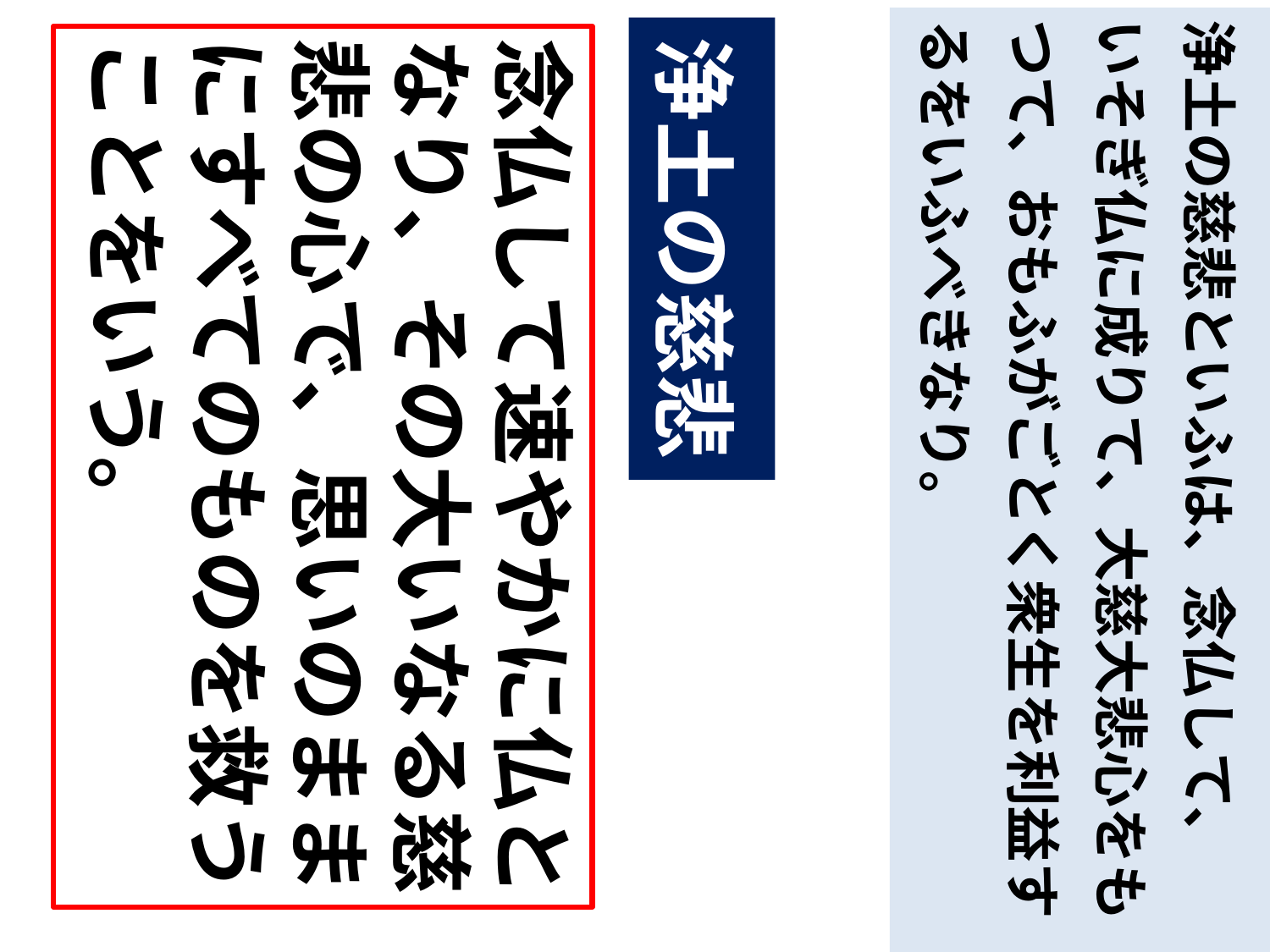

浄土の慈悲といふは、念仏して、
いそぎ仏に成りて、大慈大悲心をもつて、おもふがごとく衆生を利益するをいふべきなり。
浄土の慈悲
念仏して速やかに仏となり、その大いなる慈悲の心で、思いのままにすべてのものを救うことをいう。